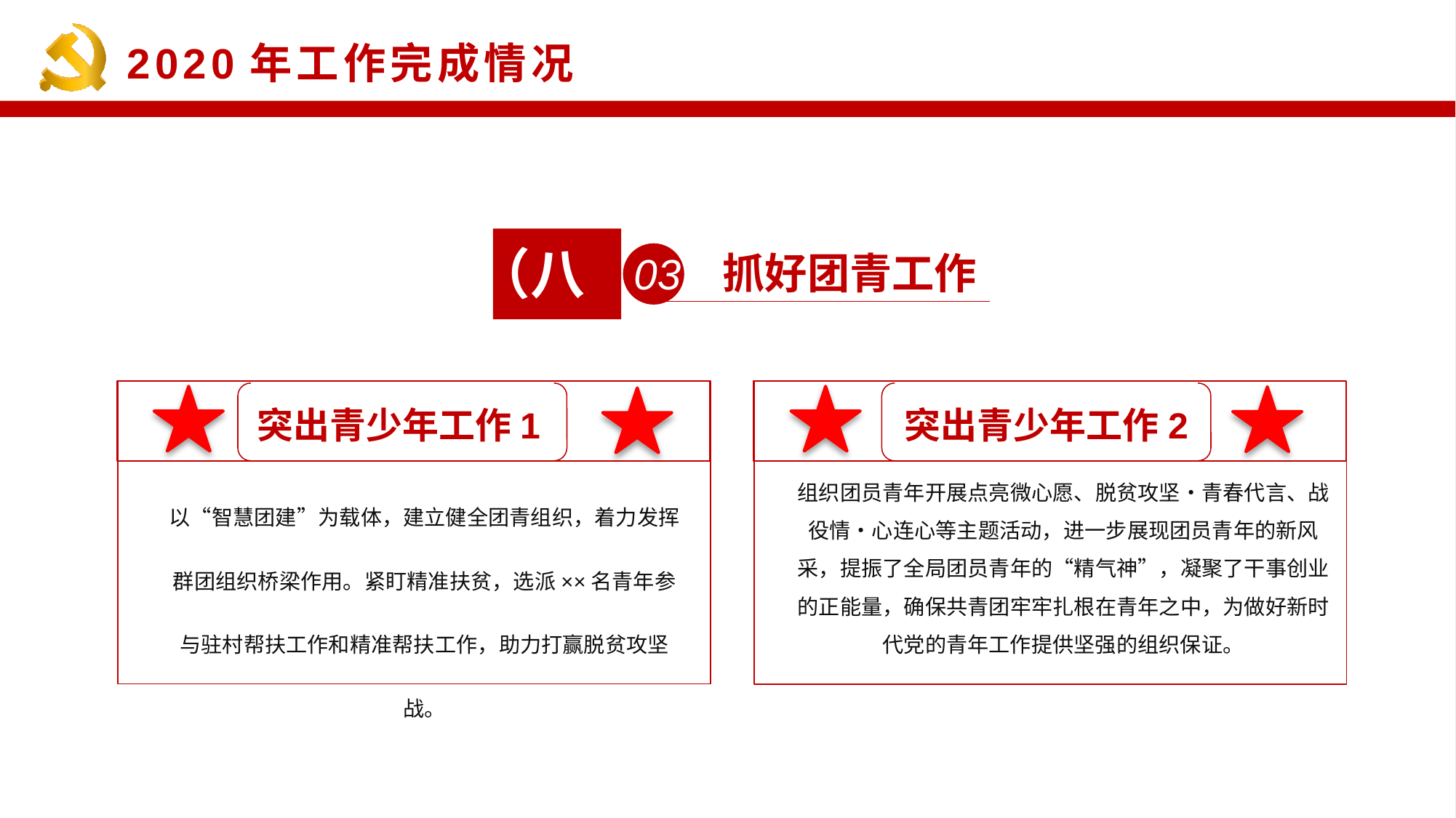

第一部分      2020年工作完成情况

（八）
031

抓好团青工作

突出青少年工作2
组织团员青年开展点亮微心愿、脱贫攻坚•青春代言、战役情•心连心等主题活动，进一步展现团员青年的新风采，提振了全局团员青年的“精气神”，凝聚了干事创业的正能量，确保共青团牢牢扎根在青年之中，为做好新时代党的青年工作提供坚强的组织保证。

突出青少年工作1
以“智慧团建”为载体，建立健全团青组织，着力发挥群团组织桥梁作用。紧盯精准扶贫，选派××名青年参与驻村帮扶工作和精准帮扶工作，助力打赢脱贫攻坚战。